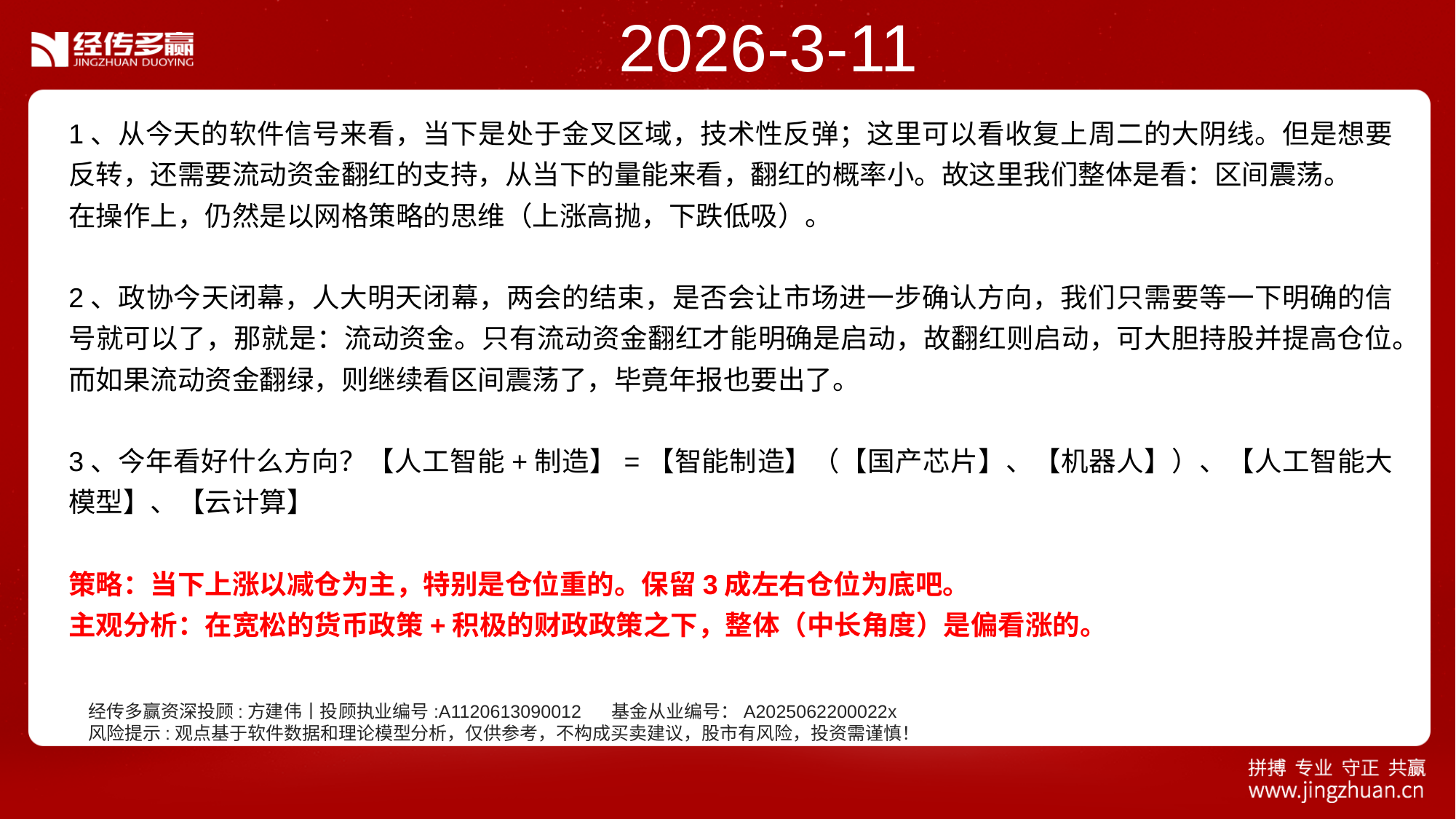

2026-3-11
1、从今天的软件信号来看，当下是处于金叉区域，技术性反弹；这里可以看收复上周二的大阴线。但是想要反转，还需要流动资金翻红的支持，从当下的量能来看，翻红的概率小。故这里我们整体是看：区间震荡。
在操作上，仍然是以网格策略的思维（上涨高抛，下跌低吸）。

2、政协今天闭幕，人大明天闭幕，两会的结束，是否会让市场进一步确认方向，我们只需要等一下明确的信号就可以了，那就是：流动资金。只有流动资金翻红才能明确是启动，故翻红则启动，可大胆持股并提高仓位。而如果流动资金翻绿，则继续看区间震荡了，毕竟年报也要出了。

3、今年看好什么方向？【人工智能+制造】=【智能制造】（【国产芯片】、【机器人】）、【人工智能大模型】、【云计算】

策略：当下上涨以减仓为主，特别是仓位重的。保留3成左右仓位为底吧。
主观分析：在宽松的货币政策+积极的财政政策之下，整体（中长角度）是偏看涨的。